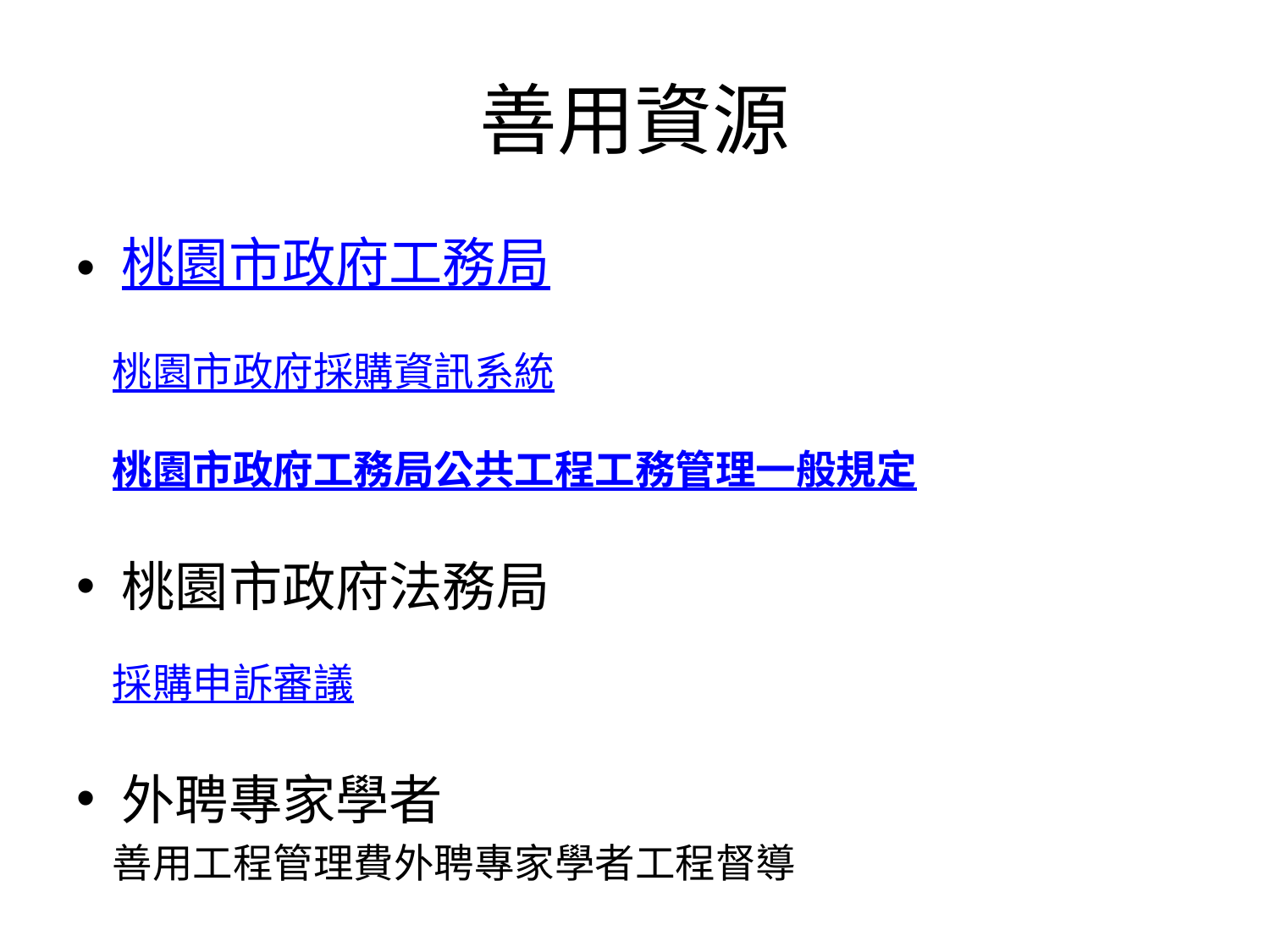

# 善用資源
桃園市政府工務局
   桃園市政府採購資訊系統
   桃園市政府工務局公共工程工務管理一般規定
桃園市政府法務局
   採購申訴審議
外聘專家學者
   善用工程管理費外聘專家學者工程督導